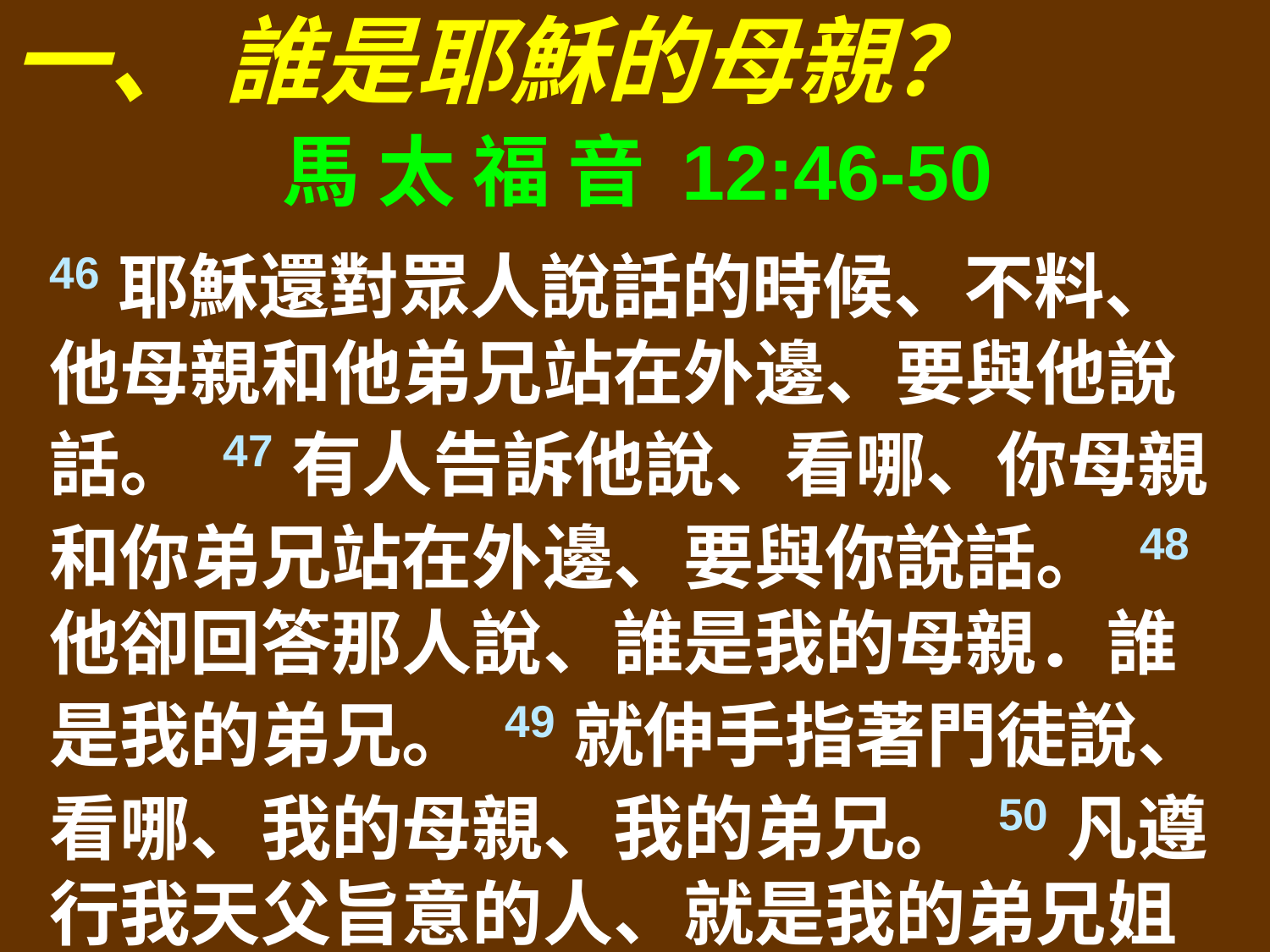

一、 誰是耶穌的母親？
馬 太 福 音 12:46-50
46耶穌還對眾人說話的時候、不料、他母親和他弟兄站在外邊、要與他說話。 47有人告訴他說、看哪、你母親和你弟兄站在外邊、要與你說話。 48他卻回答那人說、誰是我的母親．誰是我的弟兄。 49就伸手指著門徒說、看哪、我的母親、我的弟兄。 50凡遵行我天父旨意的人、就是我的弟兄姐妹和母親了。